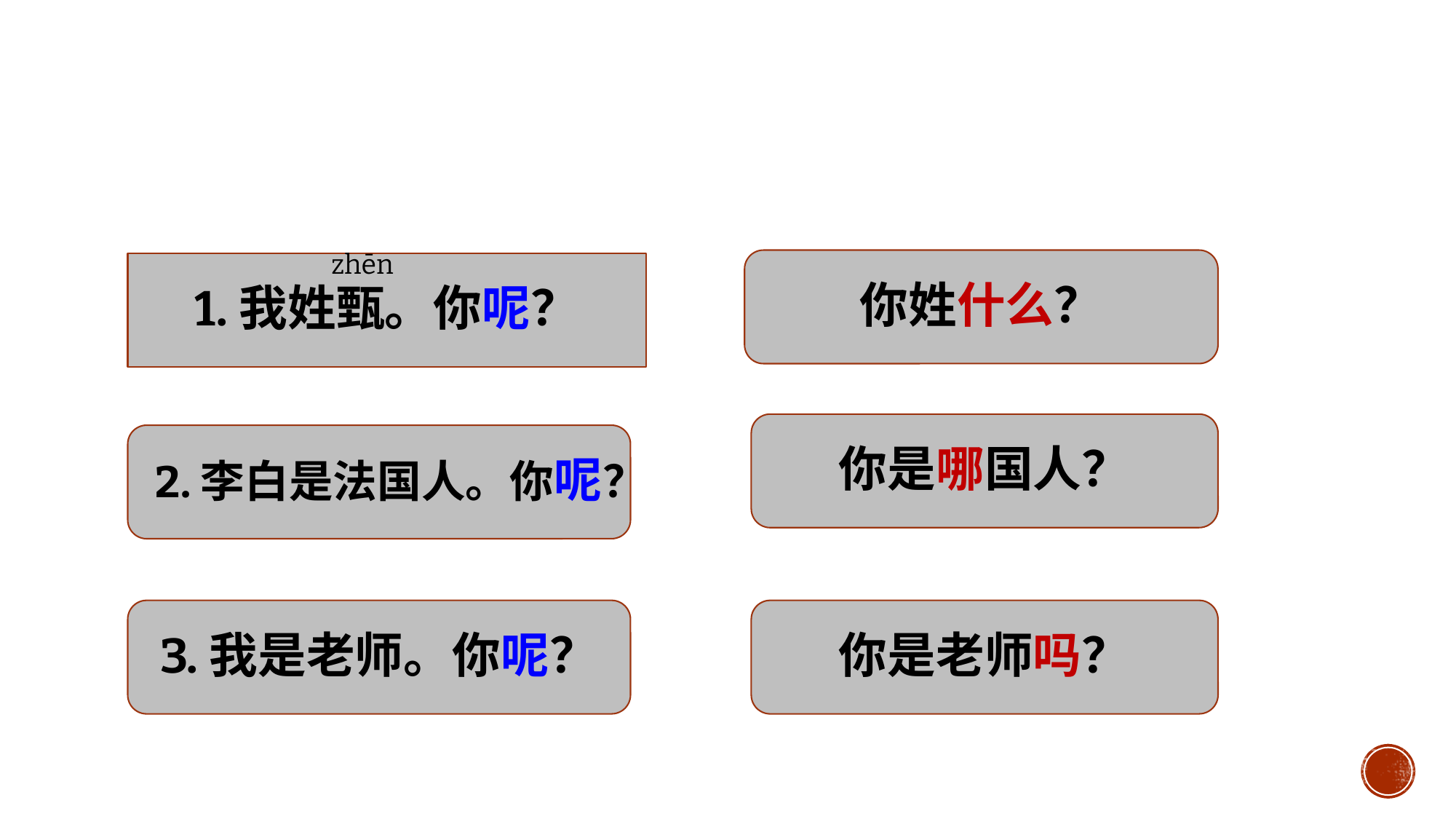

zhēn
你姓什么？
1.我姓甄。你呢？
你是哪国人？
2.李白是法国人。你呢？
3.我是老师。你呢？
你是老师吗？